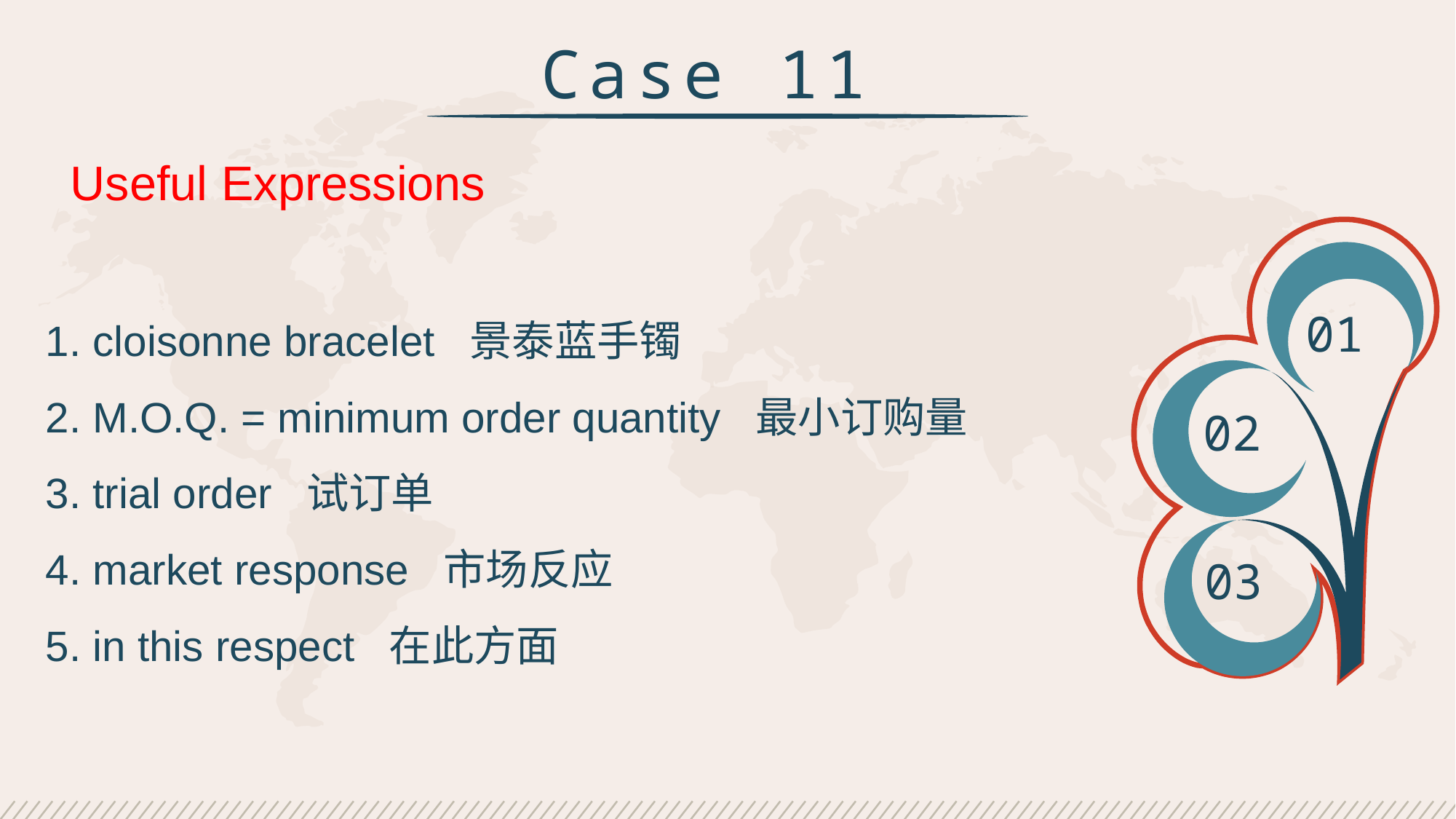

Case 11

Useful Expressions

1. cloisonne bracelet  景泰蓝手镯
2. M.O.Q. = minimum order quantity  最小订购量
3. trial order  试订单
4. market response  市场反应
5. in this respect  在此方面
01
02
03